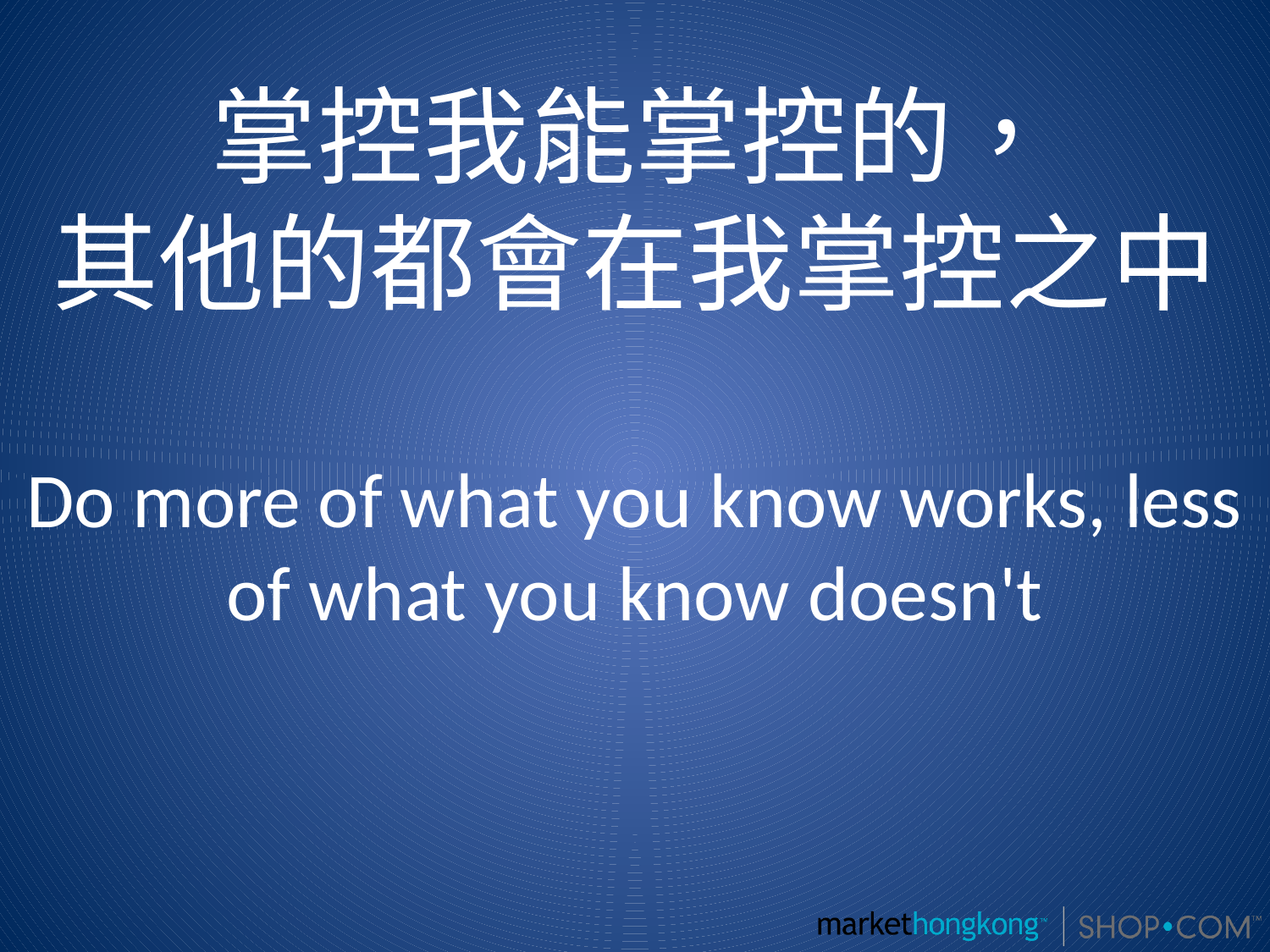

# 掌控我能掌控的， 其他的都會在我掌控之中 Do more of what you know works, less of what you know doesn't